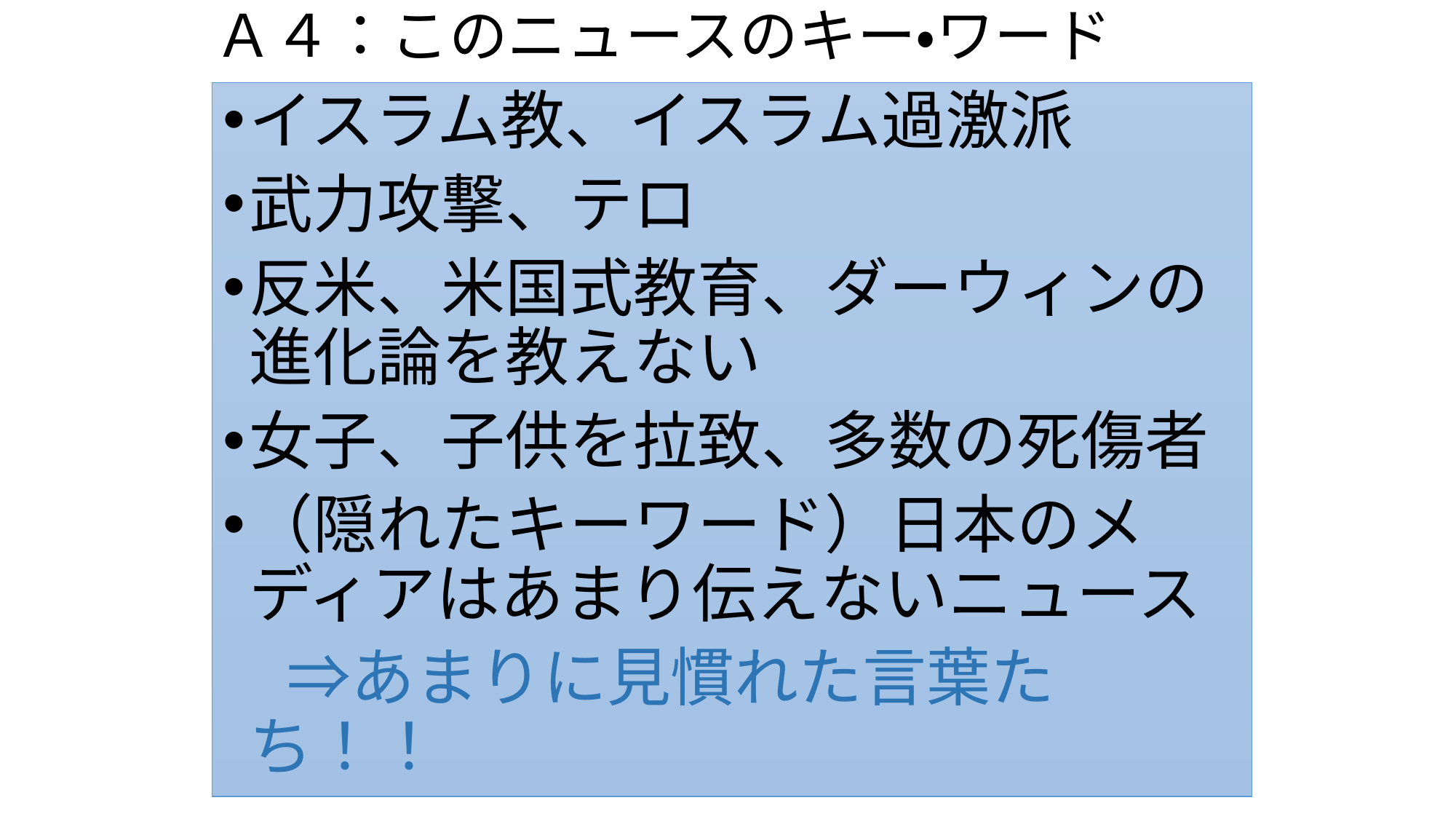

# Ａ４：このニュースのキー・ワード
イスラム教、イスラム過激派
武力攻撃、テロ
反米、米国式教育、ダーウィンの進化論を教えない
女子、子供を拉致、多数の死傷者
（隠れたキーワード）日本のメディアはあまり伝えないニュース
　⇒あまりに見慣れた言葉たち！！